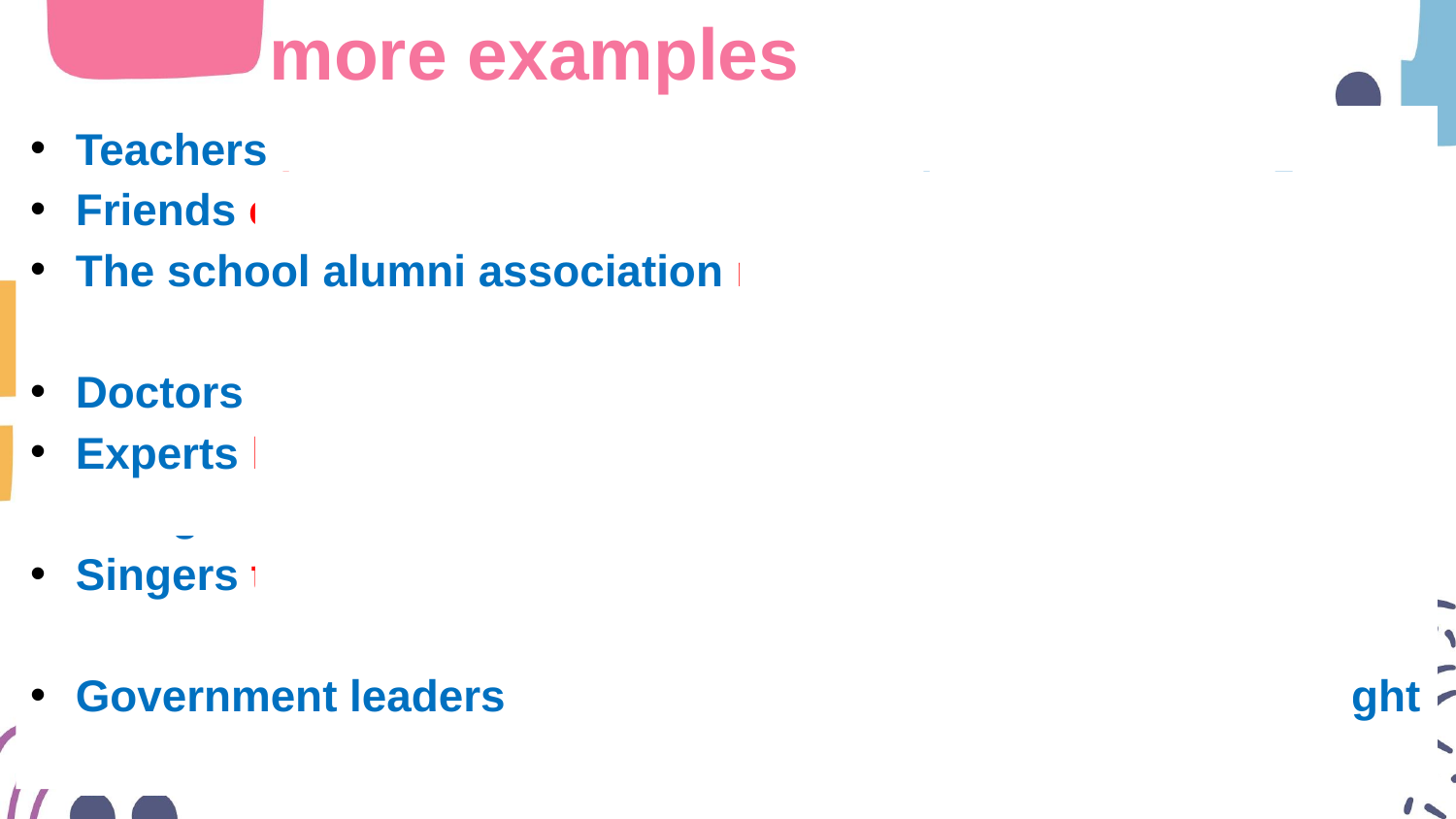

more examples

Teachers provided online lessons to help us with learning.
Friends chatted in online chat rooms to support each other.
The school alumni association raised money online to buy protective gowns (防护服).
Doctors provided online medical service to help patients.
Experts held online meetings to exchange experience and thoughts.
Singers took part in online concerts to call on everyone to stay at home.
Government leaders discussed on online meetings to help fight against the pandemic.